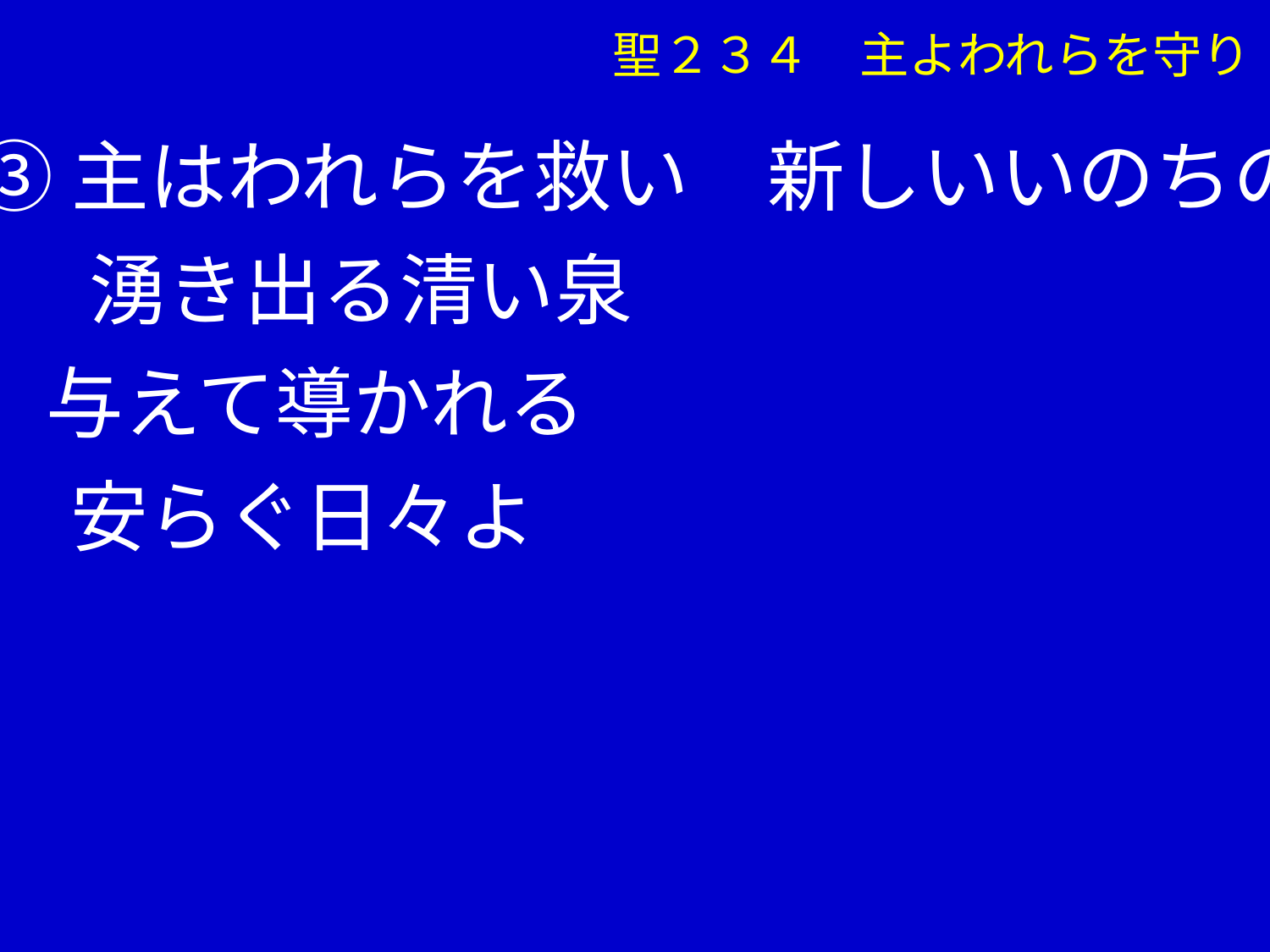

聖２３４　主よわれらを守り
③主はわれらを救い　新しいいのちの
 　湧き出る清い泉
   与えて導かれる
　 安らぐ日々よ